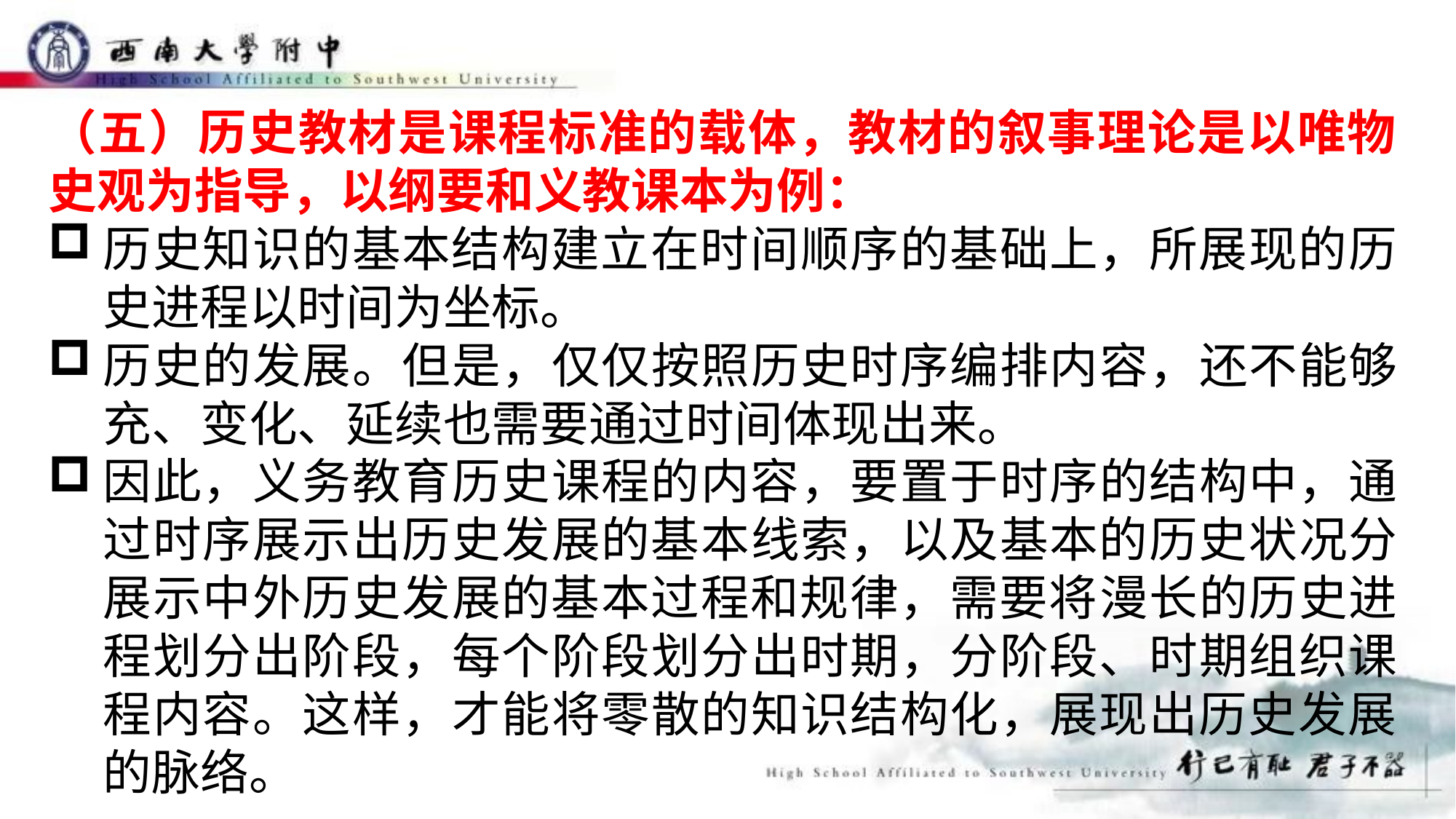

（五）历史教材是课程标准的载体，教材的叙事理论是以唯物史观为指导，以纲要和义教课本为例：
历史知识的基本结构建立在时间顺序的基础上，所展现的历史进程以时间为坐标。
历史的发展。但是，仅仅按照历史时序编排内容，还不能够充、变化、延续也需要通过时间体现出来。
因此，义务教育历史课程的内容，要置于时序的结构中，通过时序展示出历史发展的基本线索，以及基本的历史状况分展示中外历史发展的基本过程和规律，需要将漫长的历史进程划分出阶段，每个阶段划分出时期，分阶段、时期组织课程内容。这样，才能将零散的知识结构化，展现出历史发展的脉络。